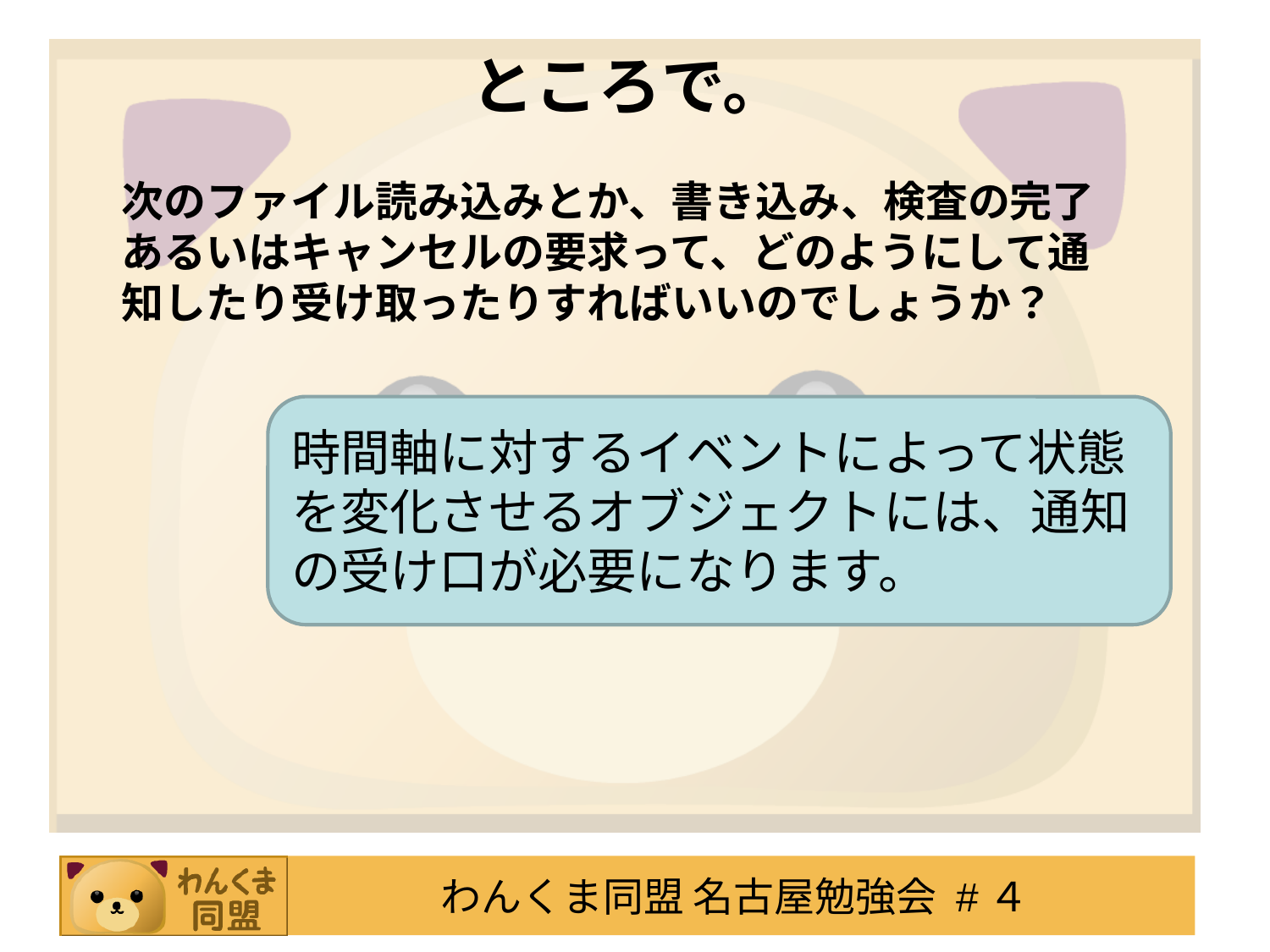

# ところで。
次のファイル読み込みとか、書き込み、検査の完了あるいはキャンセルの要求って、どのようにして通知したり受け取ったりすればいいのでしょうか？
時間軸に対するイベントによって状態を変化させるオブジェクトには、通知の受け口が必要になります。